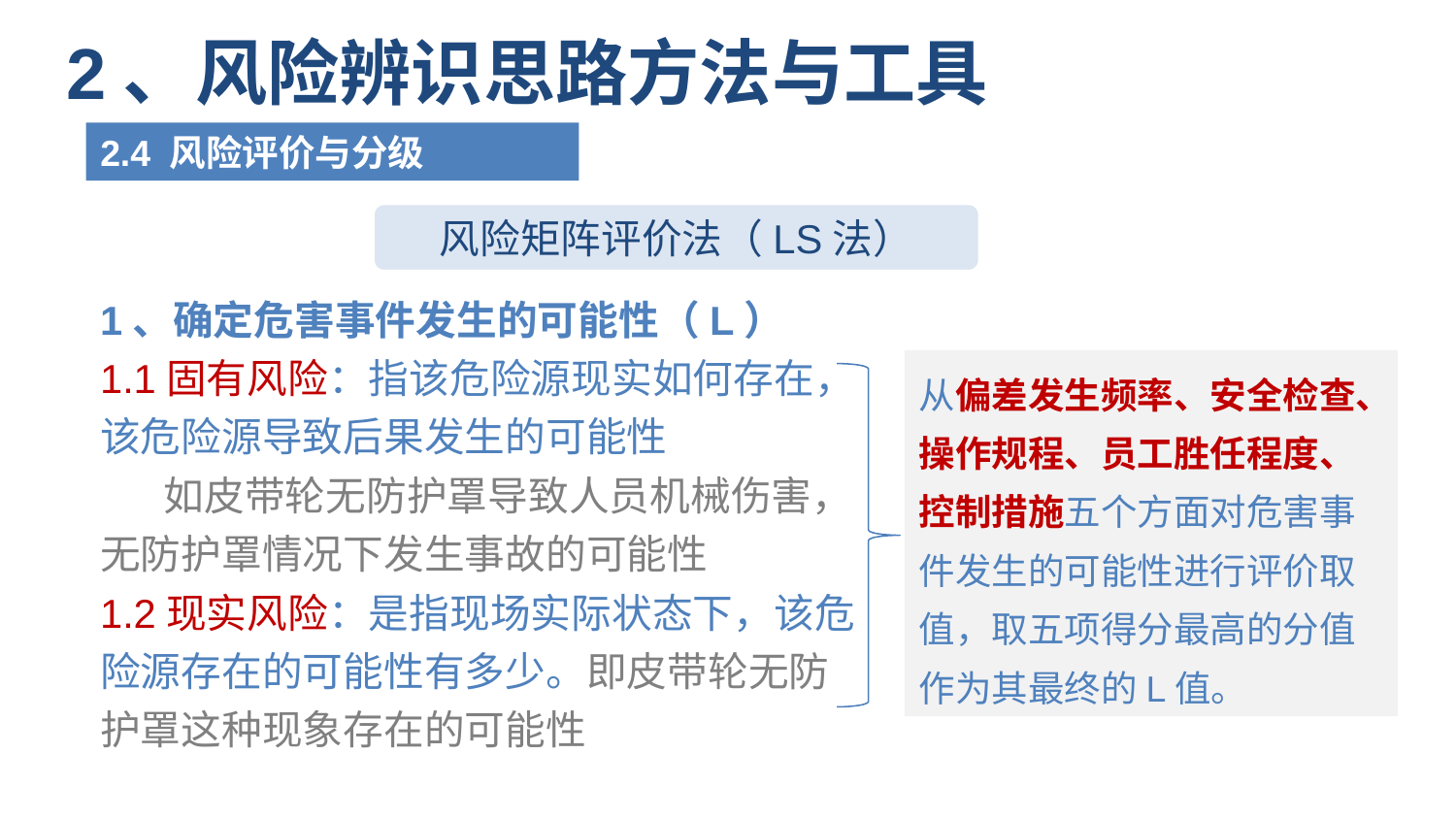

# 2、风险辨识思路方法与工具
2.4 风险评价与分级
风险矩阵评价法（LS法）
1、确定危害事件发生的可能性（L）
1.1固有风险：指该危险源现实如何存在，该危险源导致后果发生的可能性
      如皮带轮无防护罩导致人员机械伤害，无防护罩情况下发生事故的可能性
1.2现实风险：是指现场实际状态下，该危险源存在的可能性有多少。即皮带轮无防护罩这种现象存在的可能性
从偏差发生频率、安全检查、操作规程、员工胜任程度、控制措施五个方面对危害事件发生的可能性进行评价取值，取五项得分最高的分值作为其最终的L值。